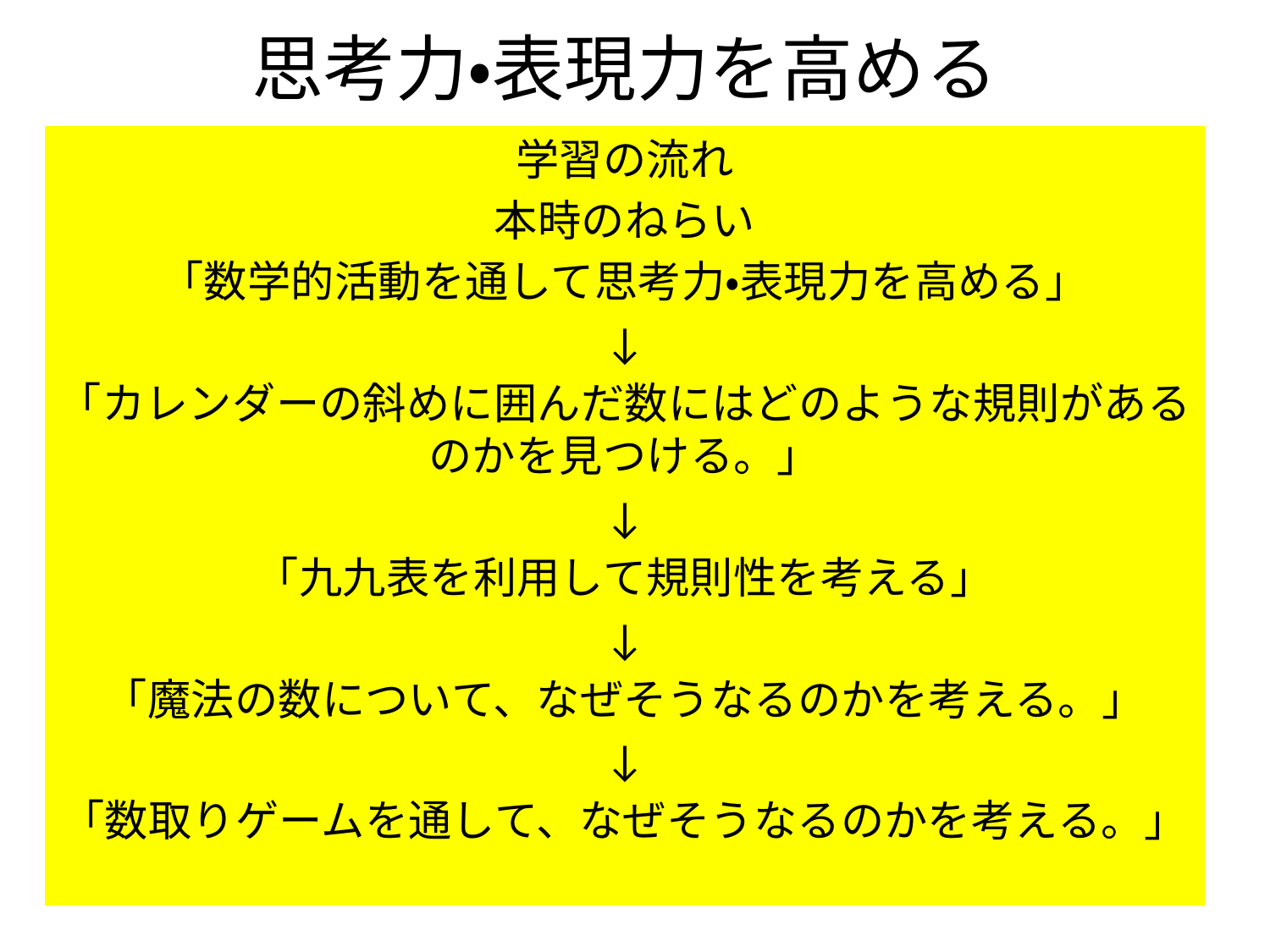

# 思考力・表現力を高める
学習の流れ
本時のねらい
「数学的活動を通して思考力・表現力を高める」
↓
「カレンダーの斜めに囲んだ数にはどのような規則があるのかを見つける。」
↓
「九九表を利用して規則性を考える」
↓
「魔法の数について、なぜそうなるのかを考える。」
↓
「数取りゲームを通して、なぜそうなるのかを考える。」